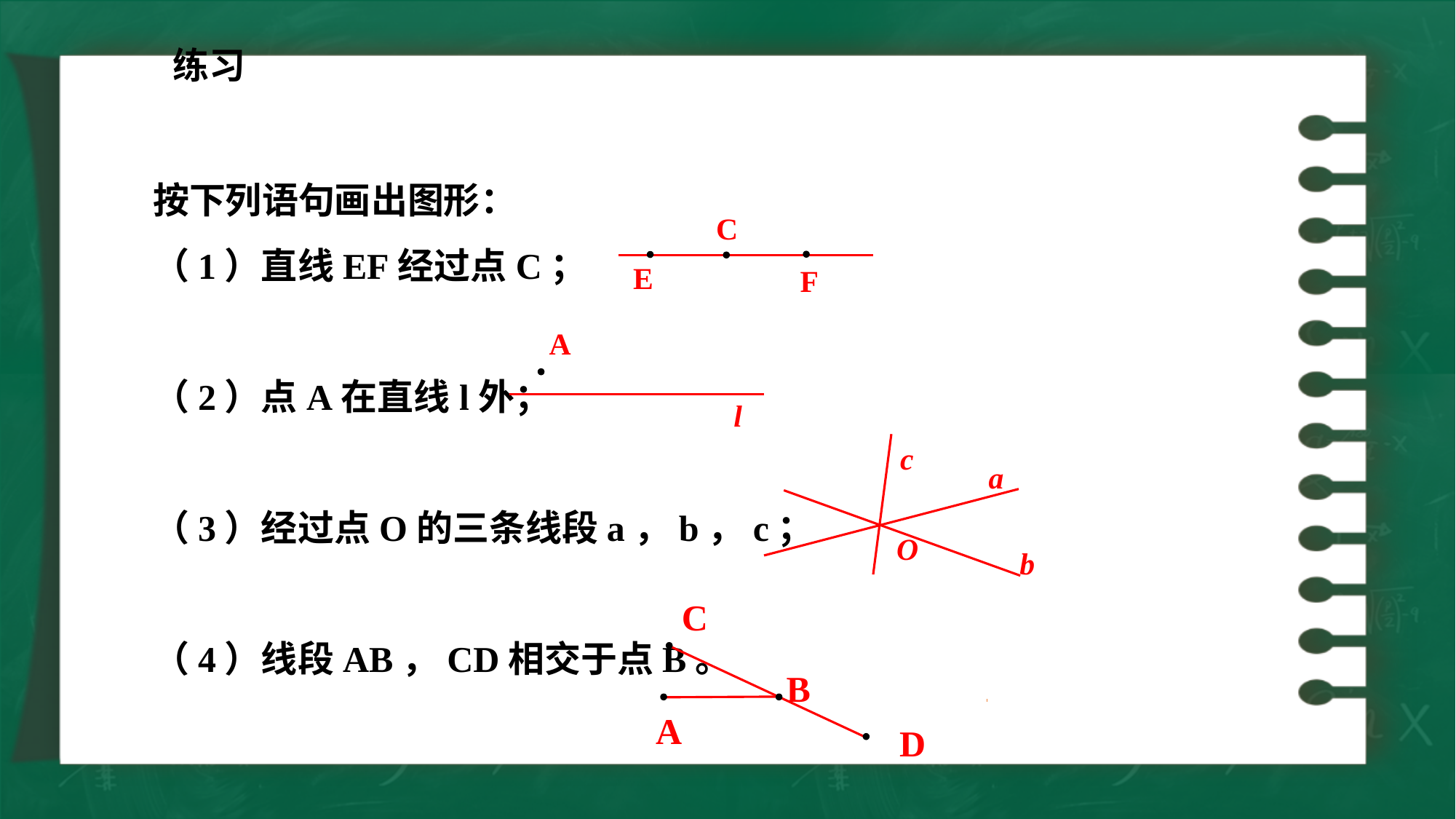

练习
按下列语句画出图形：
（1）直线EF经过点C；

（2）点A在直线l外；

（3）经过点O的三条线段a，b，c；

（4）线段AB，CD相交于点B。
C

E
F
A

l
c
a
O
b
C

B

A
D